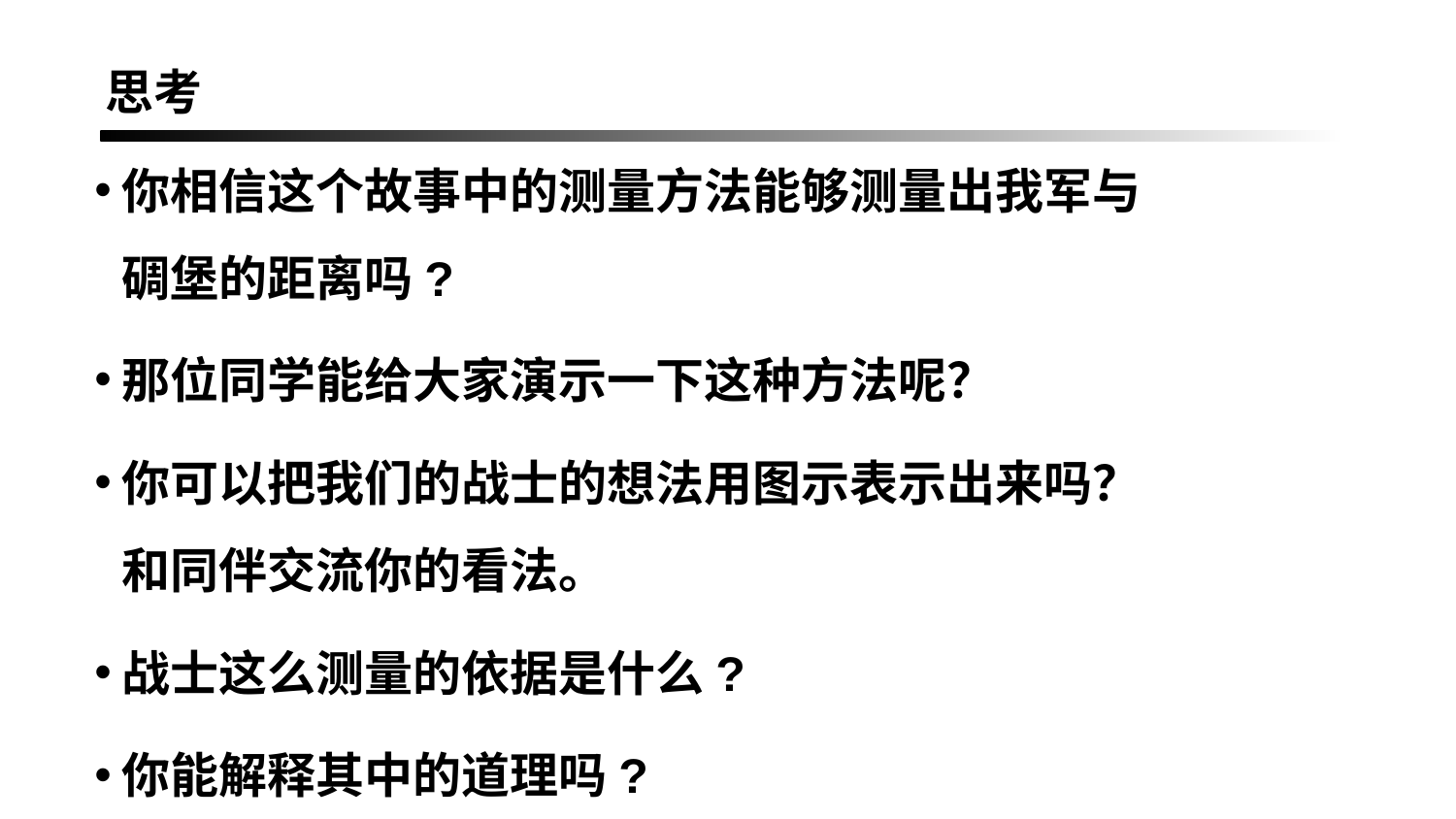

思考
你相信这个故事中的测量方法能够测量出我军与碉堡的距离吗?
那位同学能给大家演示一下这种方法呢？
你可以把我们的战士的想法用图示表示出来吗？和同伴交流你的看法。
战士这么测量的依据是什么?
你能解释其中的道理吗?